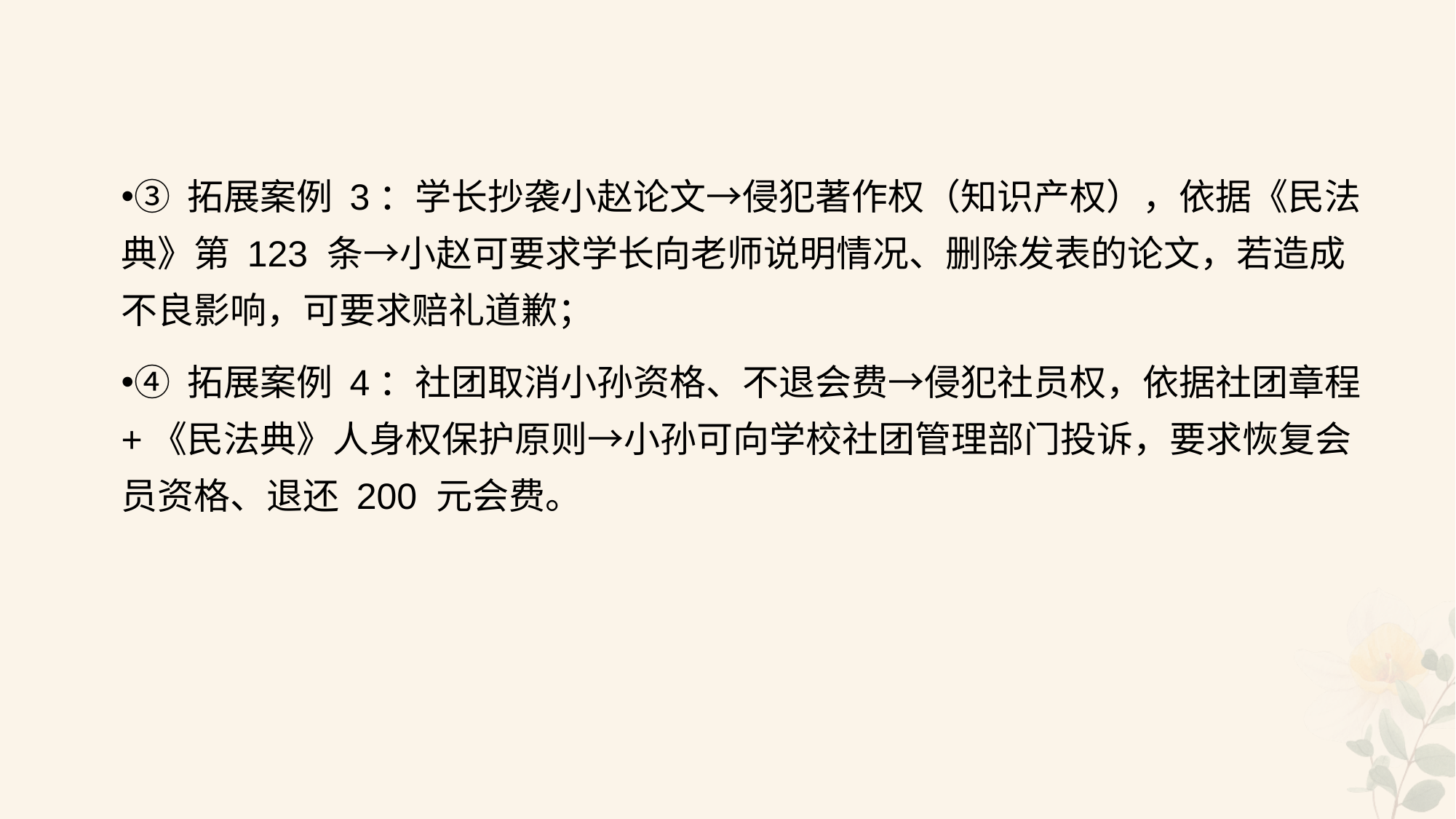

#
③ 拓展案例 3：学长抄袭小赵论文→侵犯著作权（知识产权），依据《民法典》第 123 条→小赵可要求学长向老师说明情况、删除发表的论文，若造成不良影响，可要求赔礼道歉；
④ 拓展案例 4：社团取消小孙资格、不退会费→侵犯社员权，依据社团章程 +《民法典》人身权保护原则→小孙可向学校社团管理部门投诉，要求恢复会员资格、退还 200 元会费。